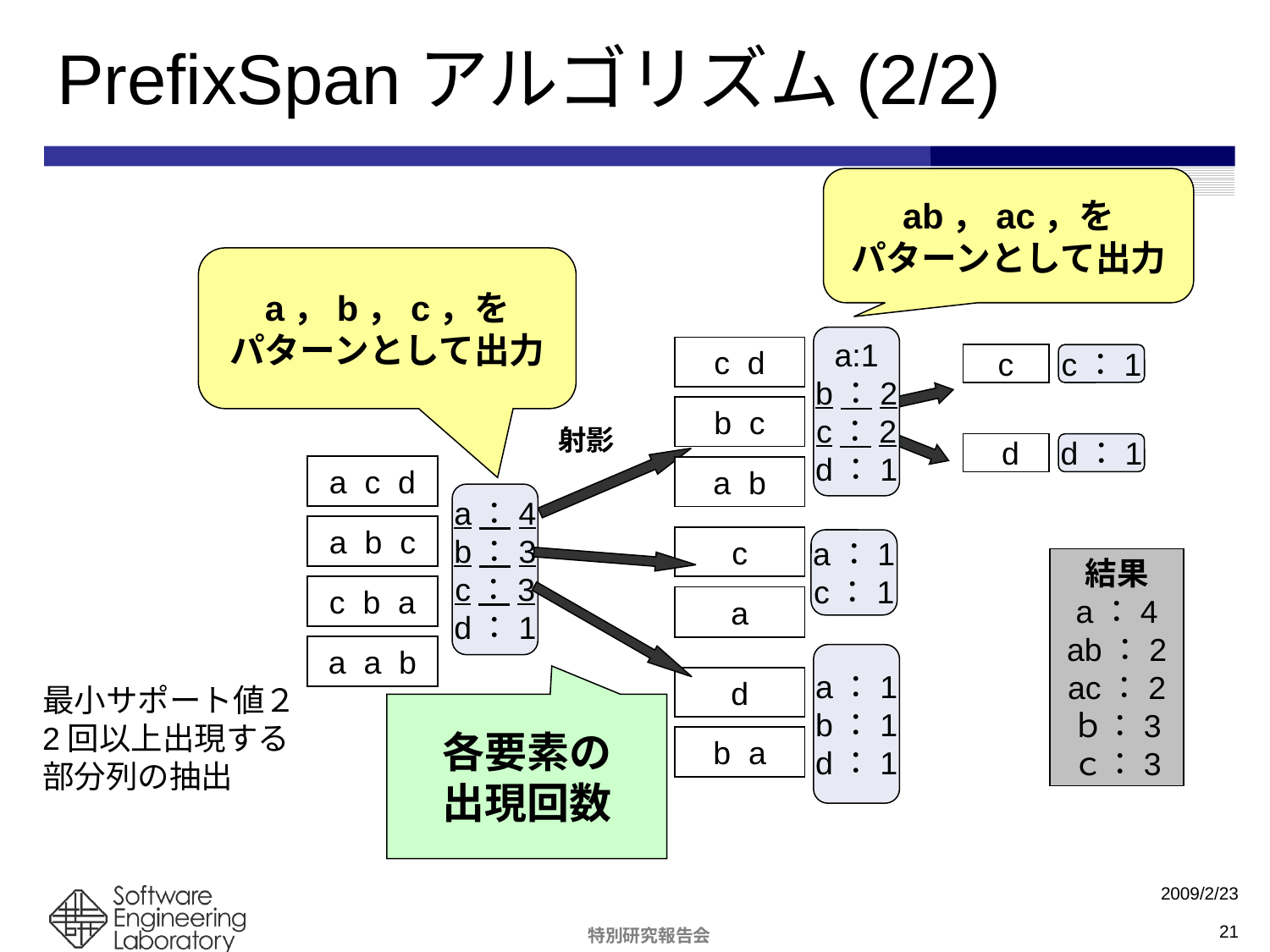

# PrefixSpanアルゴリズム(2/2)
ab，ac，を
パターンとして出力
a:1
b：2
c：2
d：1
c  d
b  c
a  b
射影

a，b，c，を
パターンとして出力
a：4
b：3
c：3
d：1
各要素の
出現回数
c
c：1

  d
d：1

a  c  d
a  b  c
c  b  a
a  a  b
c
a：1
c：1

a：1
b：1
d：1
a
d
b  a
結果
a：4
ab：2
ac：2
ｂ：3
ｃ：3
最小サポート値２
2回以上出現する
部分列の抽出

2009/2/23
21